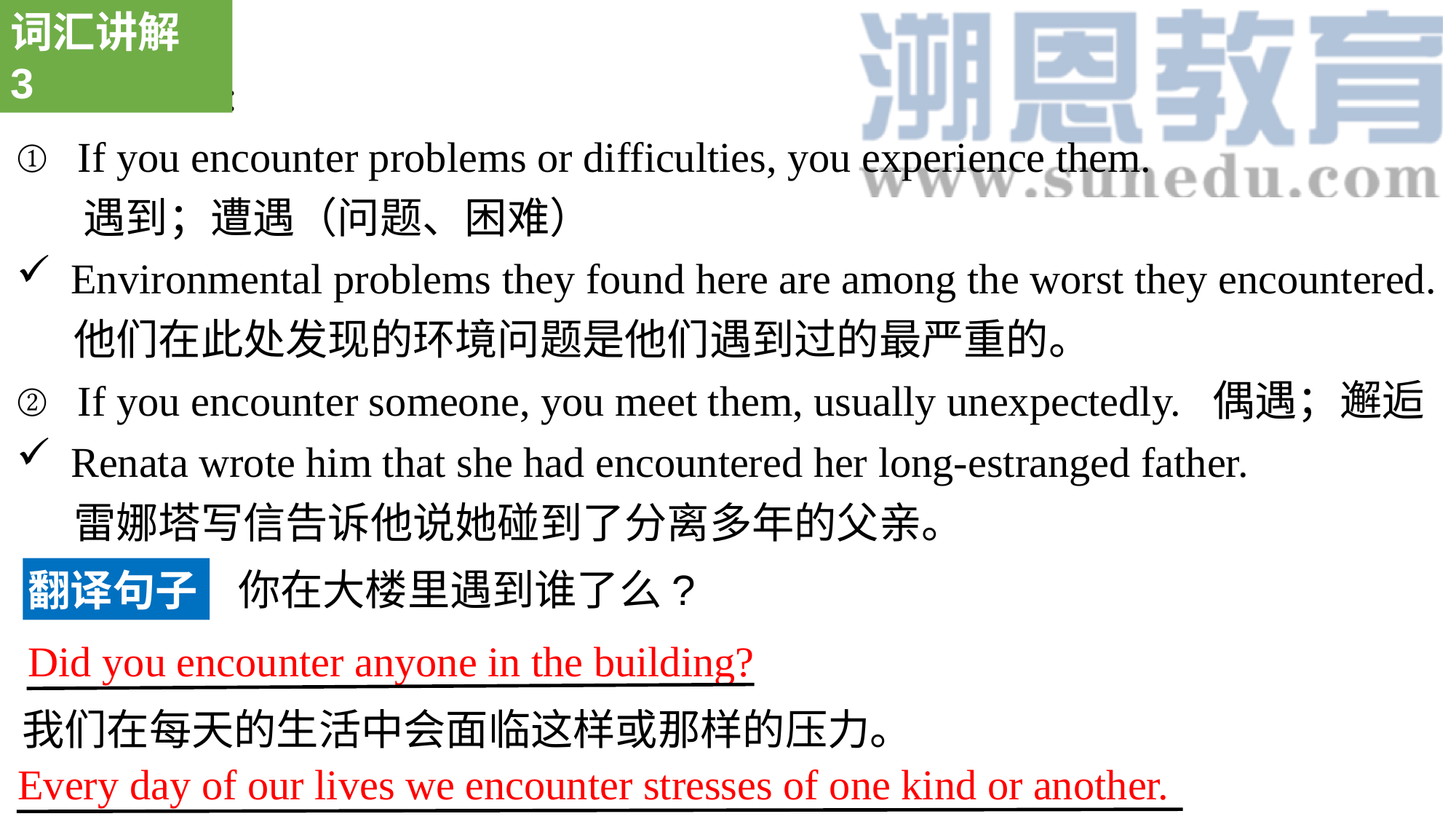

词汇讲解 3
3. encounter:
If you encounter problems or difficulties, you experience them.
      遇到；遭遇（问题、困难）
Environmental problems they found here are among the worst they encountered.
     他们在此处发现的环境问题是他们遇到过的最严重的。
If you encounter someone, you meet them, usually unexpectedly.  偶遇；邂逅
Renata wrote him that she had encountered her long-estranged father.
     雷娜塔写信告诉他说她碰到了分离多年的父亲。

翻译句子
你在大楼里遇到谁了么?
Did you encounter anyone in the building?

我们在每天的生活中会面临这样或那样的压力。
Every day of our lives we encounter stresses of one kind or another.